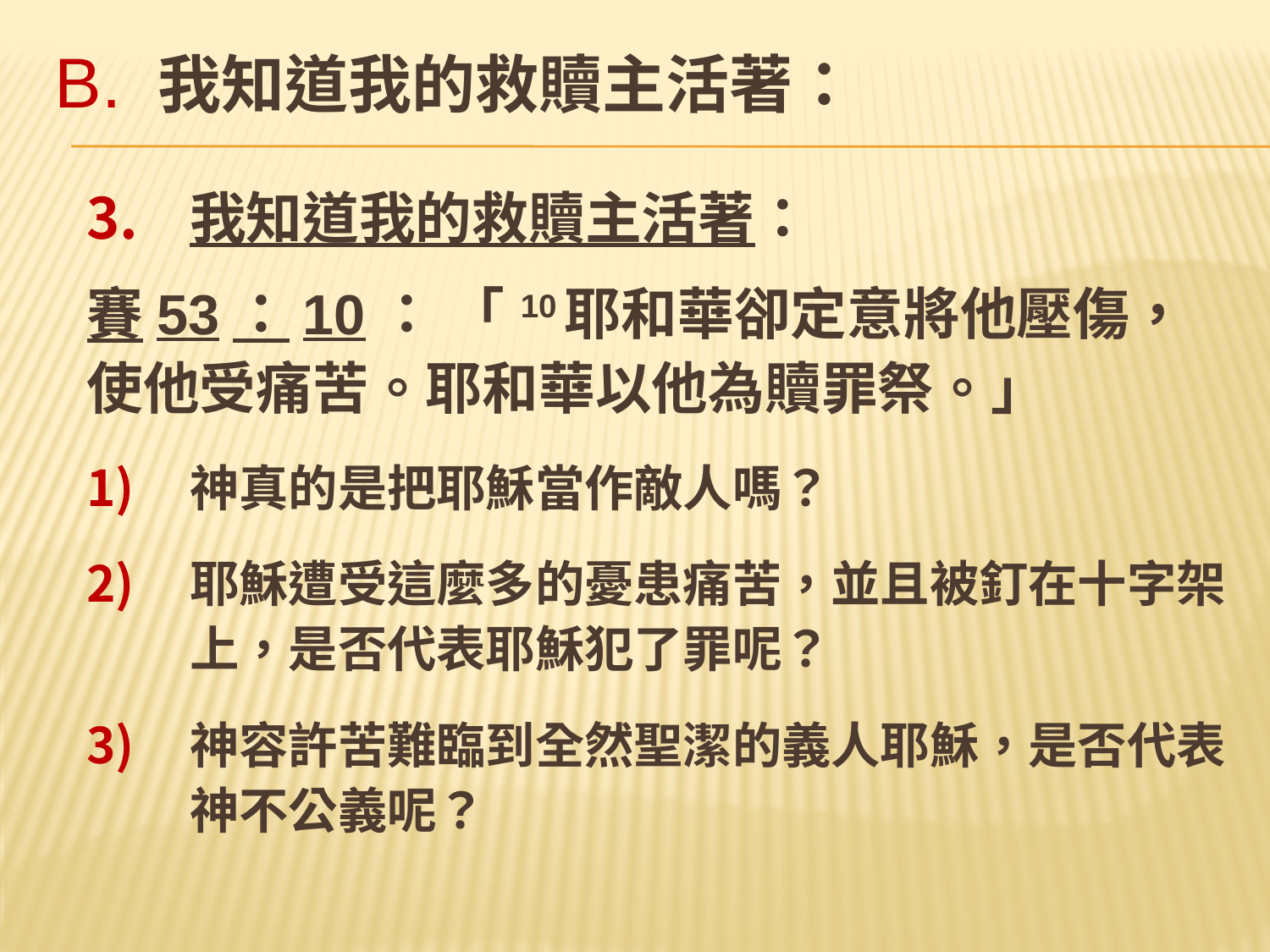

# B. 我知道我的救贖主活著：
我知道我的救贖主活著：
賽53：10： 「 10耶和華卻定意將他壓傷，使他受痛苦。耶和華以他為贖罪祭。」
神真的是把耶穌當作敵人嗎？
耶穌遭受這麼多的憂患痛苦，並且被釘在十字架上，是否代表耶穌犯了罪呢？
神容許苦難臨到全然聖潔的義人耶穌，是否代表神不公義呢？